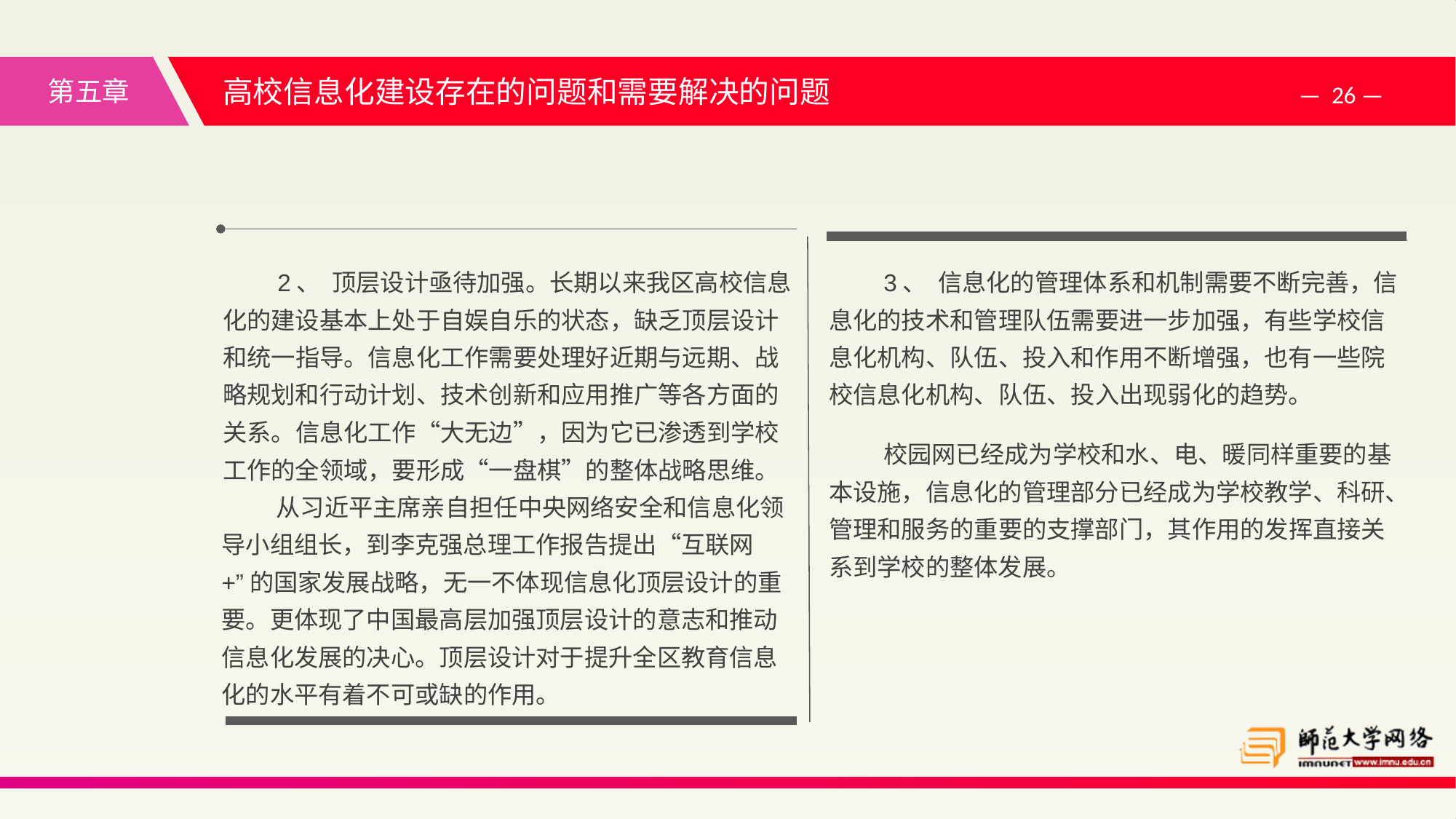

2、	顶层设计亟待加强。长期以来我区高校信息化的建设基本上处于自娱自乐的状态，缺乏顶层设计和统一指导。信息化工作需要处理好近期与远期、战略规划和行动计划、技术创新和应用推广等各方面的关系。信息化工作“大无边”，因为它已渗透到学校工作的全领域，要形成“一盘棋”的整体战略思维。
3、	信息化的管理体系和机制需要不断完善，信息化的技术和管理队伍需要进一步加强，有些学校信息化机构、队伍、投入和作用不断增强，也有一些院校信息化机构、队伍、投入出现弱化的趋势。
校园网已经成为学校和水、电、暖同样重要的基本设施，信息化的管理部分已经成为学校教学、科研、管理和服务的重要的支撑部门，其作用的发挥直接关系到学校的整体发展。
从习近平主席亲自担任中央网络安全和信息化领导小组组长，到李克强总理工作报告提出“互联网+”的国家发展战略，无一不体现信息化顶层设计的重要。更体现了中国最高层加强顶层设计的意志和推动信息化发展的决心。顶层设计对于提升全区教育信息化的水平有着不可或缺的作用。